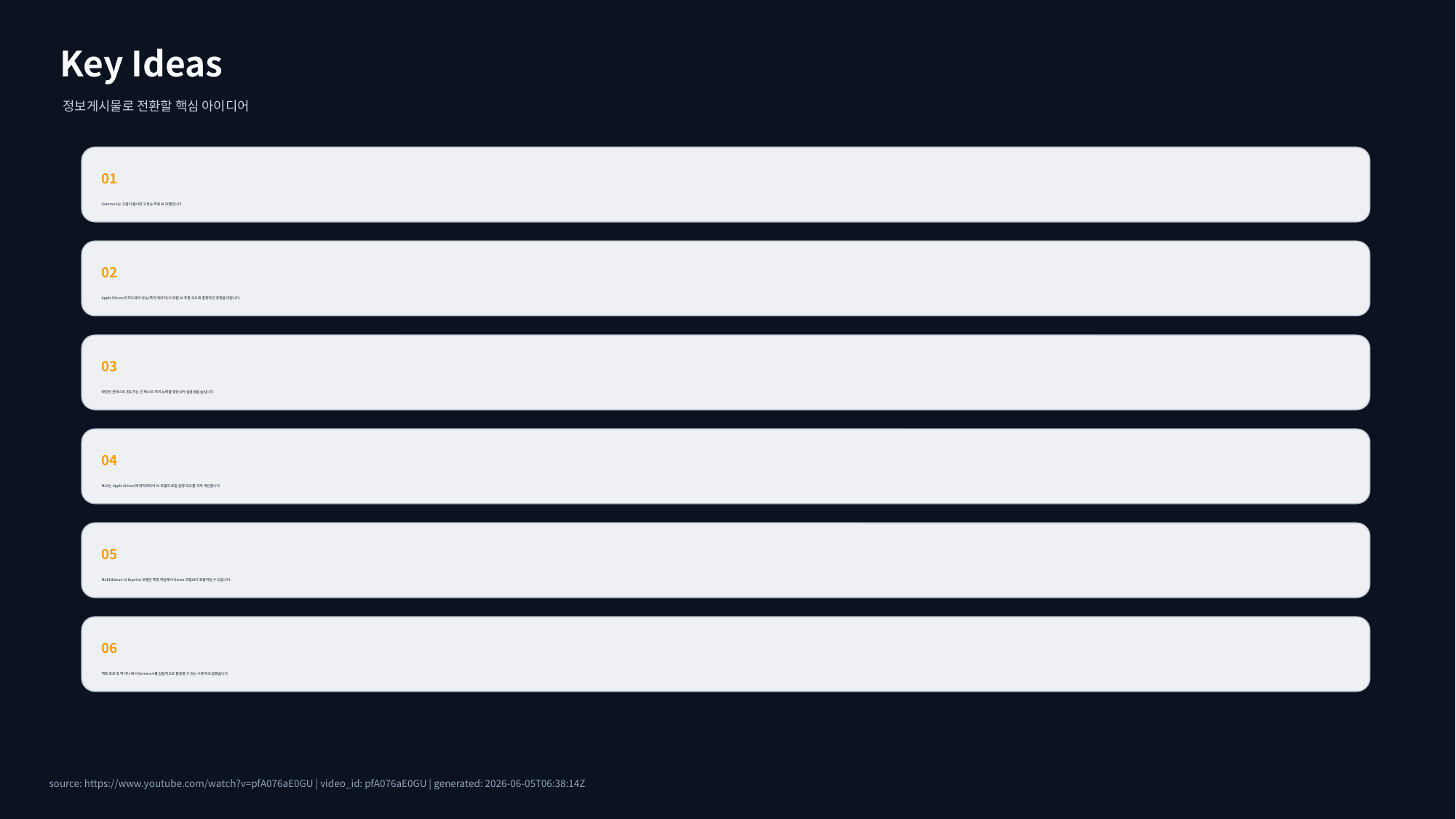

Key Ideas
정보게시물로 전환할 핵심 아이디어

01
Gemma 4는 구글이 출시한 고성능 무료 AI 모델입니다.

02
Apple Silicon의 하드웨어 성능(특히 메모리)이 로컬 AI 추론 속도에 결정적인 영향을 미칩니다.

03
확장된 컨텍스트 윈도우는 긴 텍스트 처리 능력을 향상시켜 실용성을 높입니다.

04
MLX는 Apple Silicon에 최적화되어 AI 모델의 로컬 실행 속도를 크게 개선합니다.

05
MoE(Mixture of Experts) 모델은 특정 작업에서 Dense 모델보다 효율적일 수 있습니다.

06
맥북 프로 및 맥 미니에서 Gemma 4를 실질적으로 활용할 수 있는 수준에 도달했습니다.
source: https://www.youtube.com/watch?v=pfA076aE0GU | video_id: pfA076aE0GU | generated: 2026-06-05T06:38:14Z